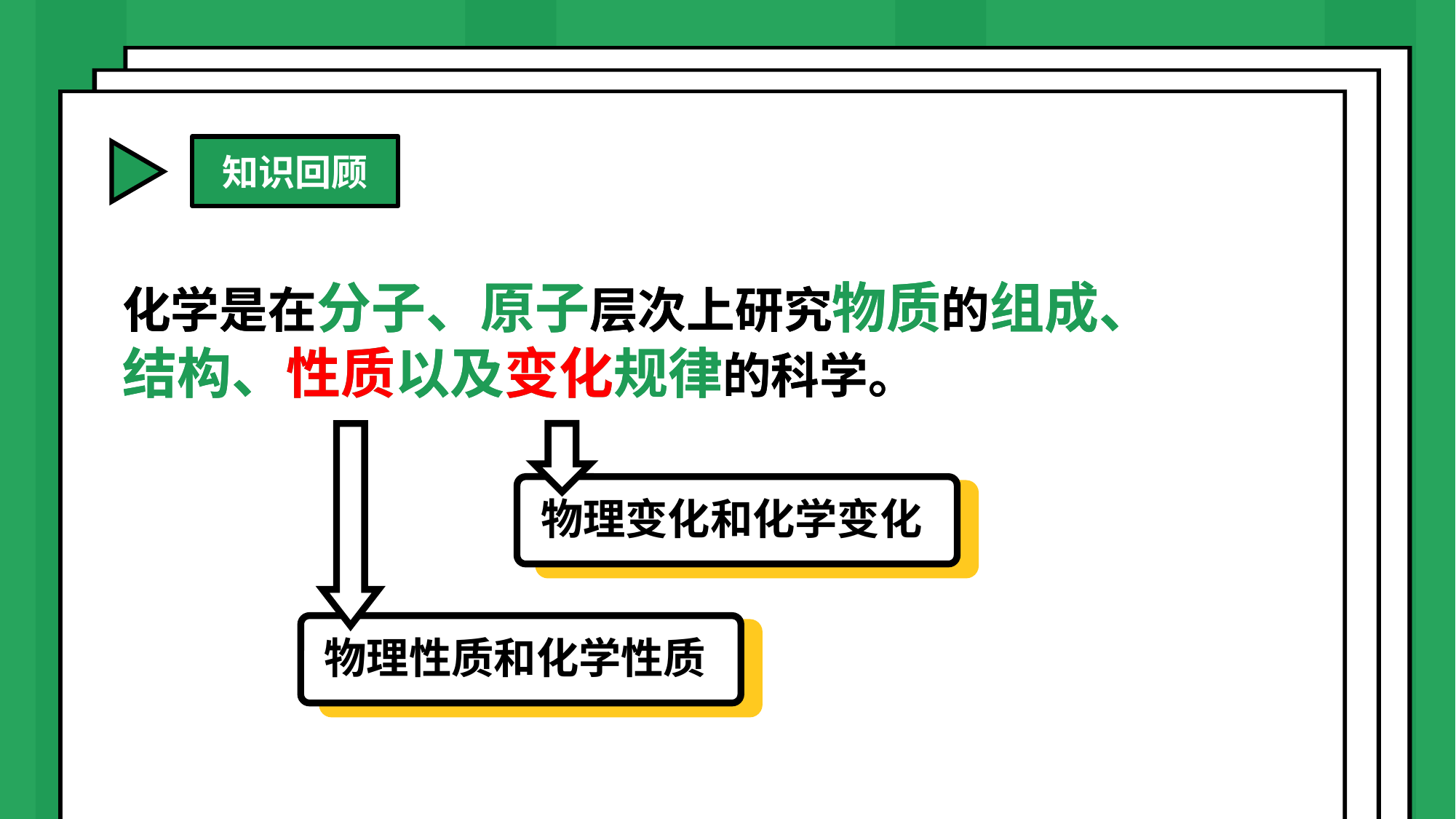

知识回顾

化学是在分子、原子层次上研究物质的组成、结构、性质以及变化规律的科学。
化学是在分子、原子层次上研究物质的组成、结构、性质以及变化规律的科学。

物理变化和化学变化

物理性质和化学性质